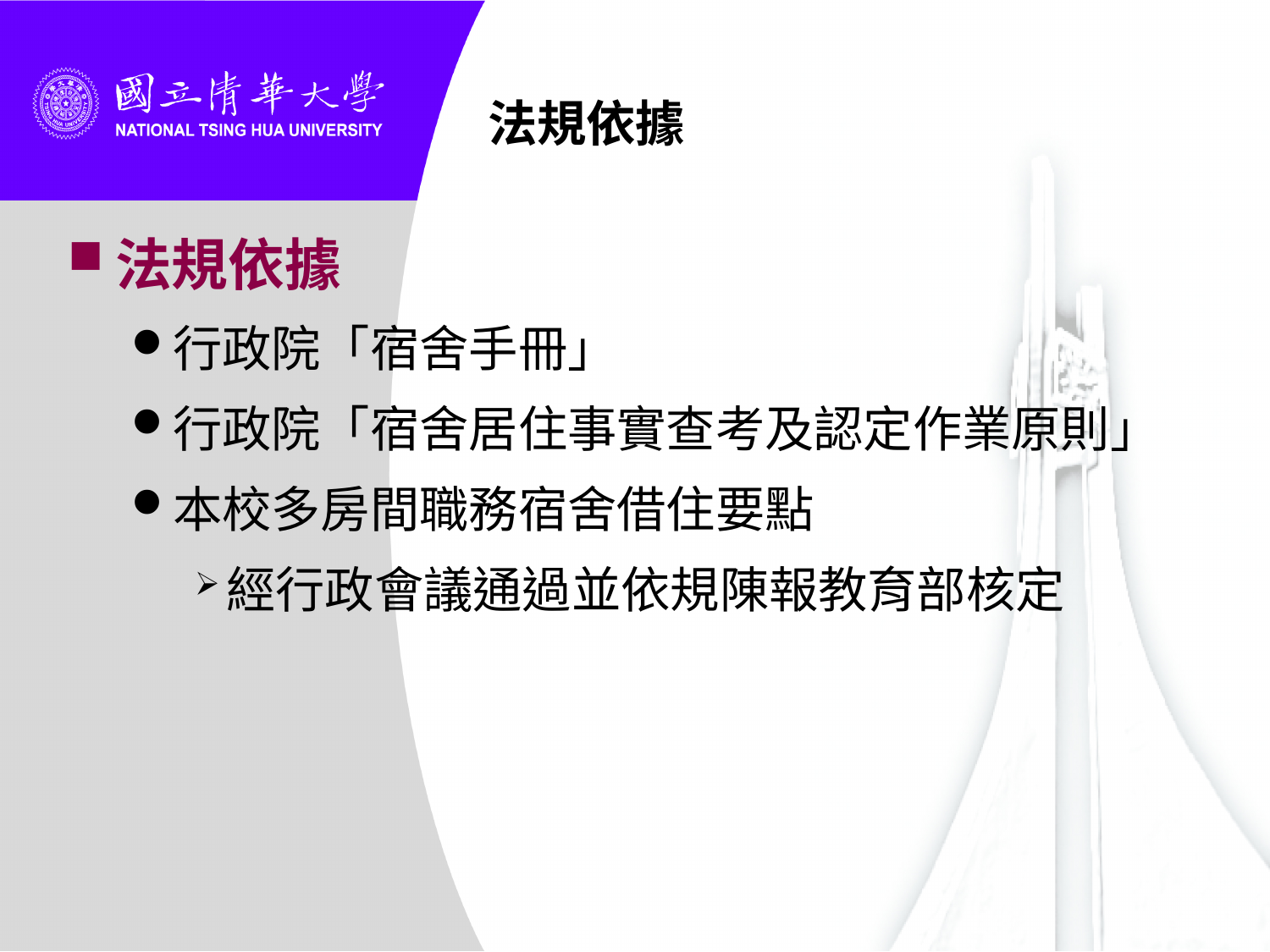

法規依據
法規依據
行政院「宿舍手冊」
行政院「宿舍居住事實查考及認定作業原則」
本校多房間職務宿舍借住要點
經行政會議通過並依規陳報教育部核定